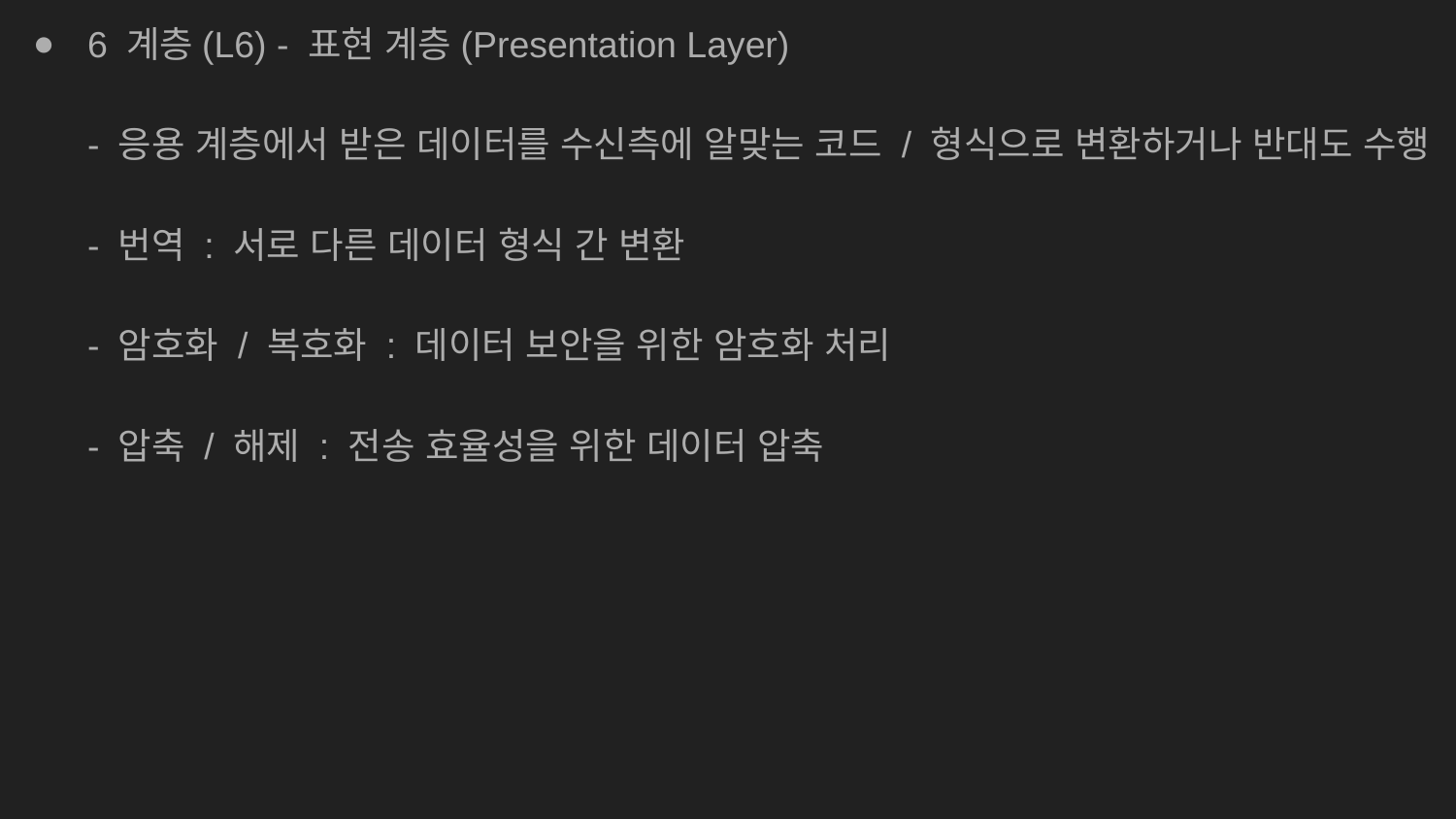

6 계층(L6) - 표현 계층(Presentation Layer)
- 응용 계층에서 받은 데이터를 수신측에 알맞는 코드 / 형식으로 변환하거나 반대도 수행
- 번역 : 서로 다른 데이터 형식 간 변환
- 암호화 / 복호화 : 데이터 보안을 위한 암호화 처리
- 압축 / 해제 : 전송 효율성을 위한 데이터 압축